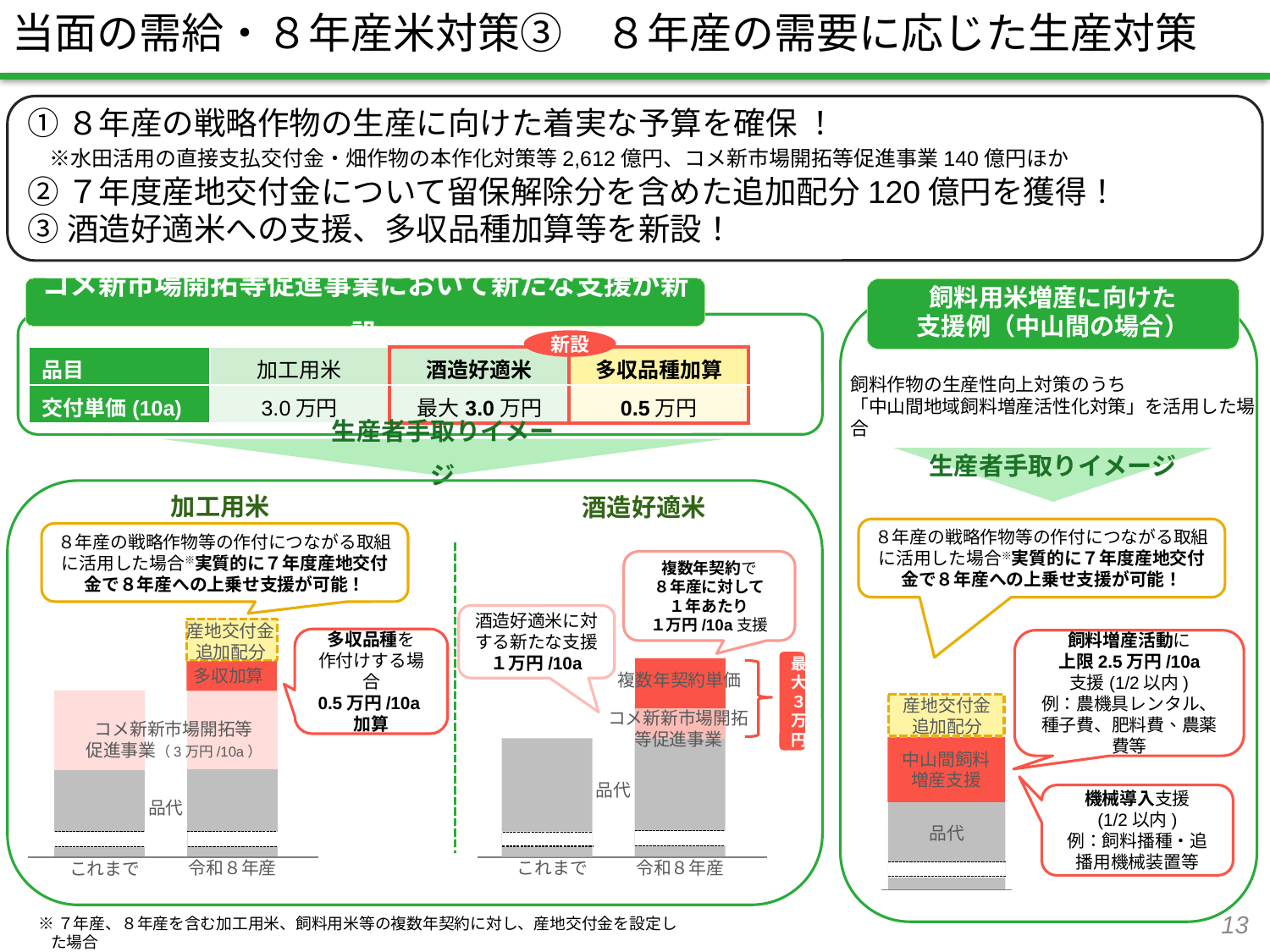

当面の需給・８年産米対策③　８年産の需要に応じた生産対策
①８年産の戦略作物の生産に向けた着実な予算を確保 ！
   ※水田活用の直接支払交付金・畑作物の本作化対策等2,612億円、コメ新市場開拓等促進事業140億円ほか
②７年度産地交付金について留保解除分を含めた追加配分120億円を獲得！
③酒造好適米への支援、多収品種加算等を新設！
コメ新市場開拓等促進事業において新たな支援が新設
飼料用米増産に向けた
支援例（中山間の場合）

新設
| 品目 | 加工用米 | 酒造好適米 | 多収品種加算 |
| --- | --- | --- | --- |
| 交付単価(10a) | 3.0万円 | 最大3.0万円 | 0.5万円 |
飼料作物の生産性向上対策のうち
「中山間地域飼料増産活性化対策」を活用した場合
生産者手取りイメージ

生産者手取りイメージ

加工用米
酒造好適米
８年産の戦略作物等の作付につながる取組に活用した場合※実質的に７年度産地交付金で８年産への上乗せ支援が可能！
８年産の戦略作物等の作付につながる取組に活用した場合※実質的に７年度産地交付金で８年産への上乗せ支援が可能！
複数年契約で
８年産に対して
１年あたり
１万円/10a支援
酒造好適米に対する新たな支援
１万円/10a
産地交付金
追加配分
多収加算

コメ新新市場開拓等
促進事業（3万円/10a）

品代

令和８年産
これまで

多収品種を
作付けする場合
0.5万円/10a加算
飼料増産活動に
上限2.5万円/10a
支援(1/2以内)
例：農機具レンタル、種子費、肥料費、農薬費等
最大３万円

複数年契約単価
コメ新新市場開拓等促進事業

令和８年産
これまで
品代

産地交付金
追加配分

品代
中山間飼料
増産支援
機械導入支援
(1/2以内)
例：飼料播種・追播用機械装置等
13
※７年産、８年産を含む加工用米、飼料用米等の複数年契約に対し、産地交付金を設定した場合